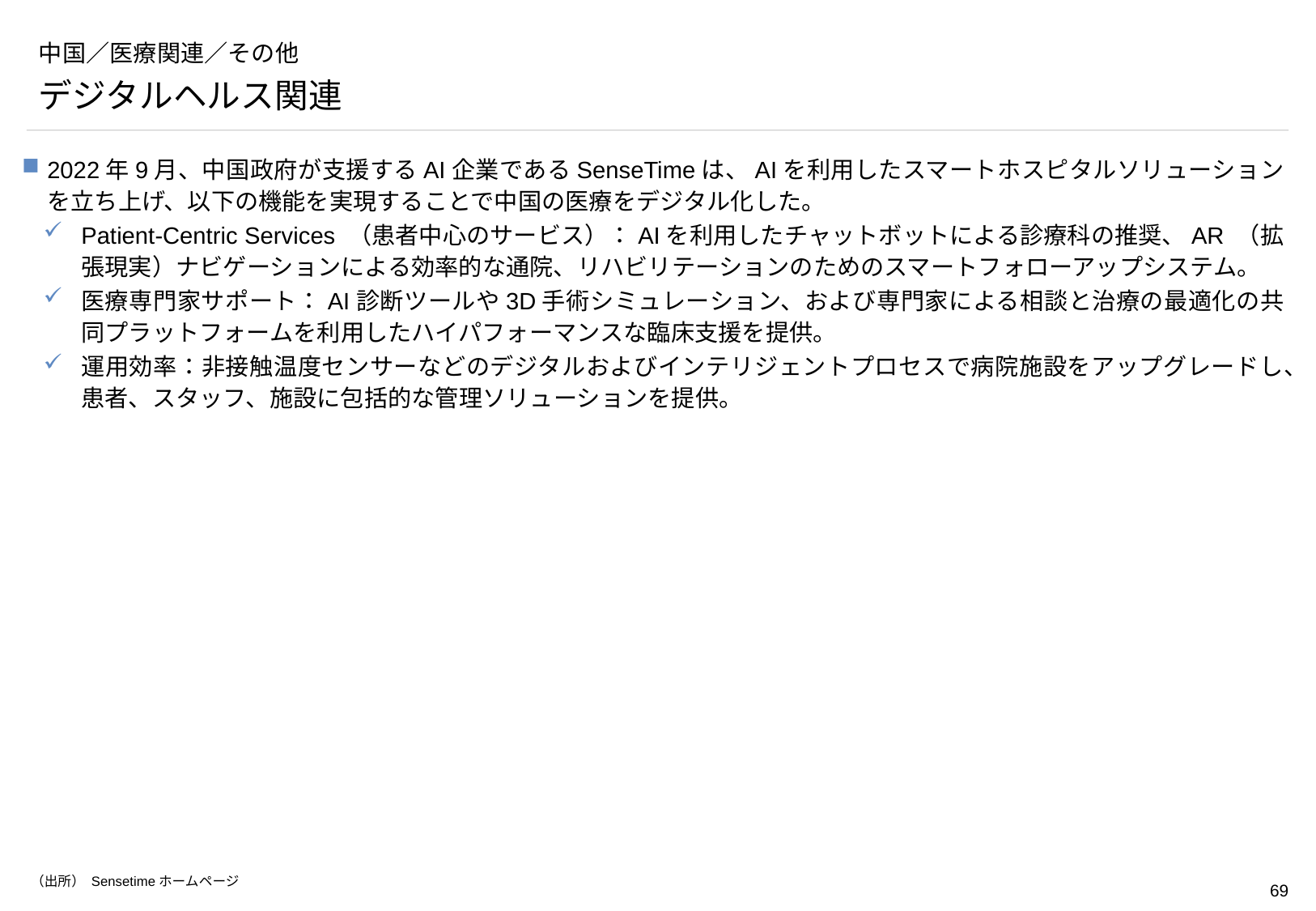

# 中国／医療関連／その他
デジタルヘルス関連
2022年9月、中国政府が支援するAI企業であるSenseTimeは、AIを利用したスマートホスピタルソリューションを立ち上げ、以下の機能を実現することで中国の医療をデジタル化した。
Patient-Centric Services （患者中心のサービス）：AIを利用したチャットボットによる診療科の推奨、AR （拡張現実）ナビゲーションによる効率的な通院、リハビリテーションのためのスマートフォローアップシステム。
医療専門家サポート：AI診断ツールや3D手術シミュレーション、および専門家による相談と治療の最適化の共同プラットフォームを利用したハイパフォーマンスな臨床支援を提供。
運用効率：非接触温度センサーなどのデジタルおよびインテリジェントプロセスで病院施設をアップグレードし、患者、スタッフ、施設に包括的な管理ソリューションを提供。
（出所） Sensetimeホームページ